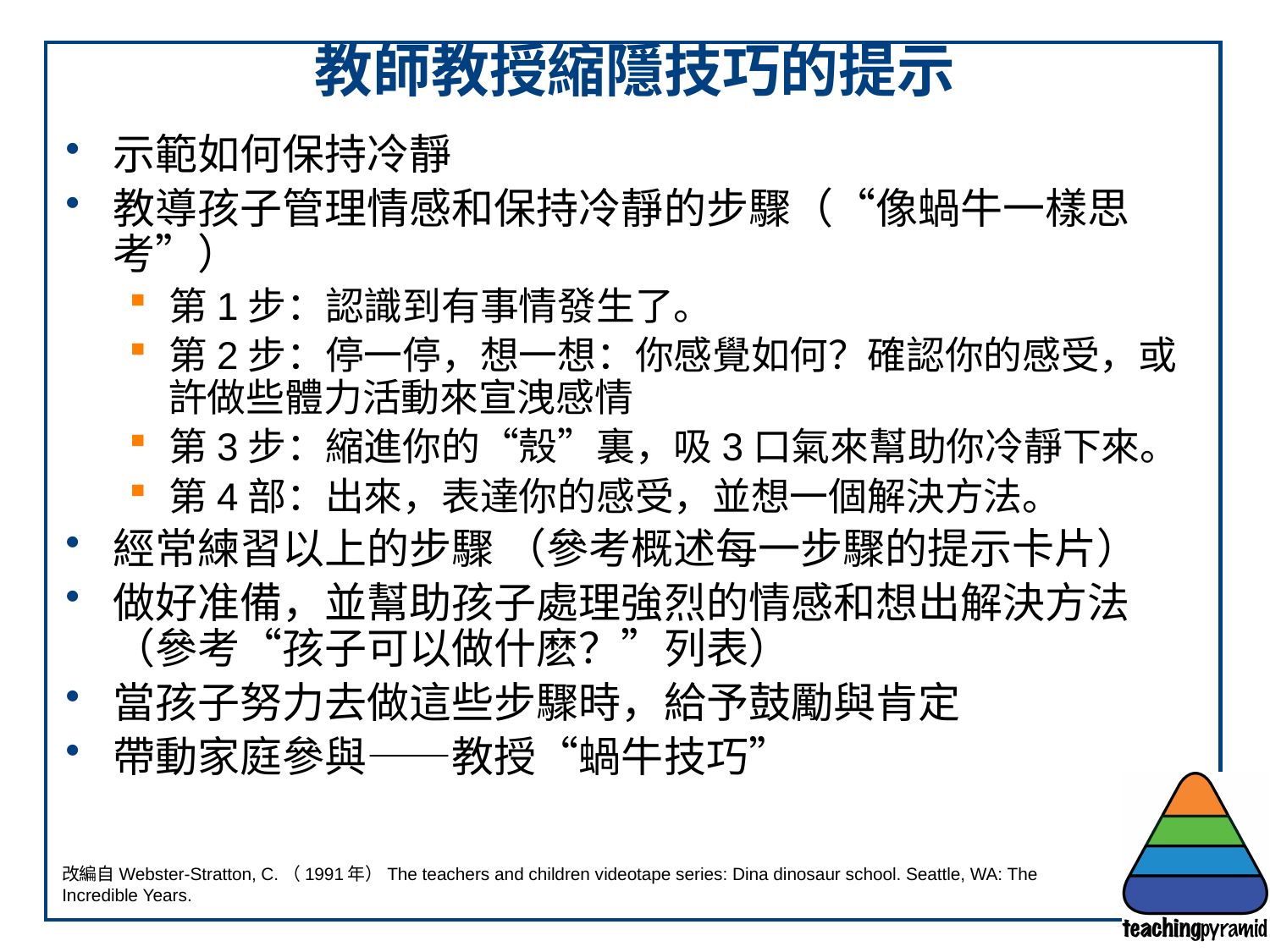

# 教師教授縮隱技巧的提示
示範如何保持冷靜
教導孩子管理情感和保持冷靜的步驟（“像蝸牛一樣思考”）
第1步：認識到有事情發生了。
第2步：停一停，想一想：你感覺如何？確認你的感受，或許做些體力活動來宣洩感情
第3步：縮進你的“殼”裏，吸3口氣來幫助你冷靜下來。
第4部：出來，表達你的感受，並想一個解決方法。
經常練習以上的步驟 （參考概述每一步驟的提示卡片）
做好准備，並幫助孩子處理強烈的情感和想出解決方法（參考“孩子可以做什麽？”列表）
當孩子努力去做這些步驟時，給予鼓勵與肯定
帶動家庭參與——教授“蝸牛技巧”
改編自Webster-Stratton, C.（1991年）The teachers and children videotape series: Dina dinosaur school. Seattle, WA: The Incredible Years.